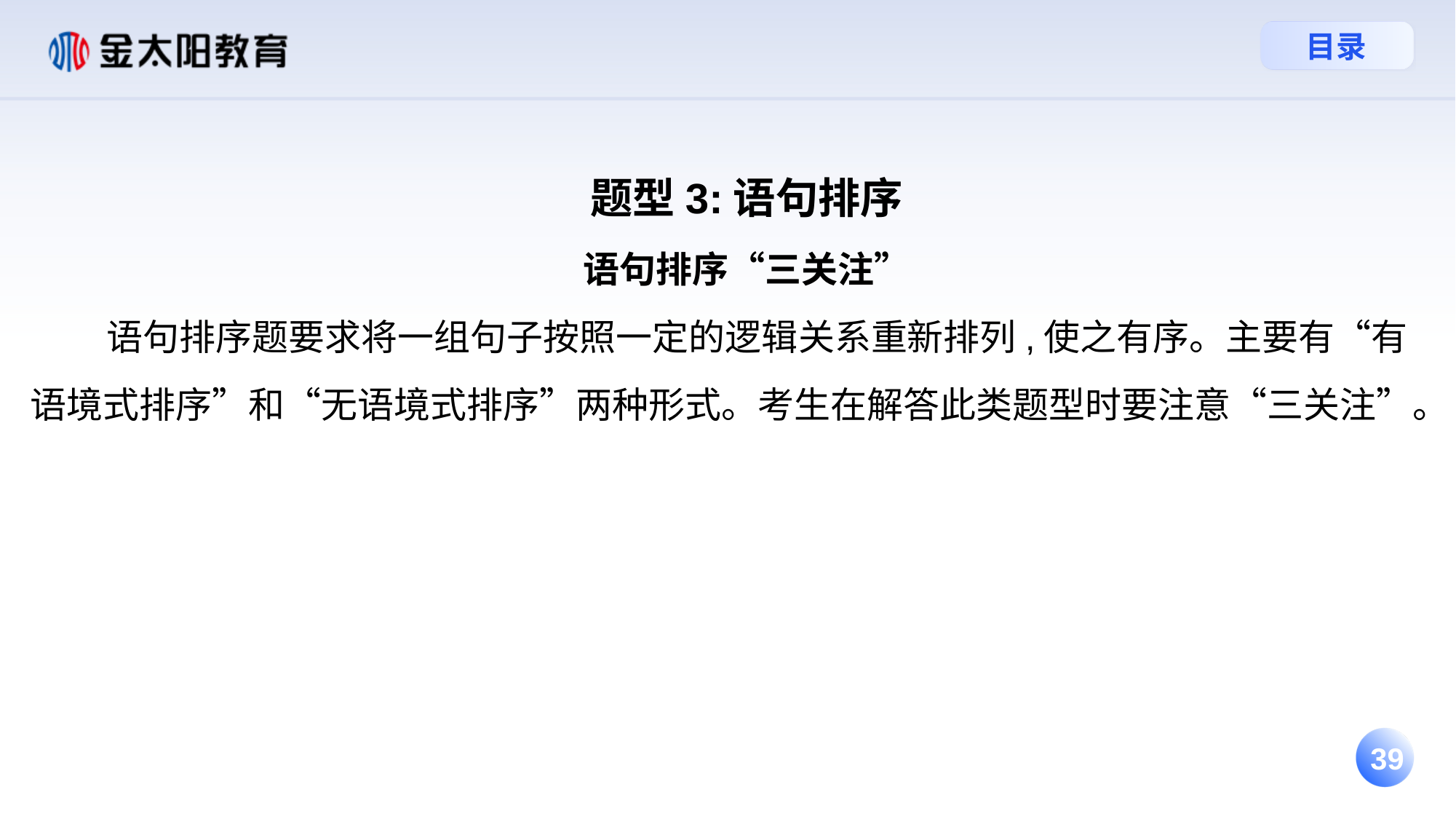

题型3:语句排序
语句排序“三关注”
    语句排序题要求将一组句子按照一定的逻辑关系重新排列,使之有序。主要有“有语境式排序”和“无语境式排序”两种形式。考生在解答此类题型时要注意“三关注”。